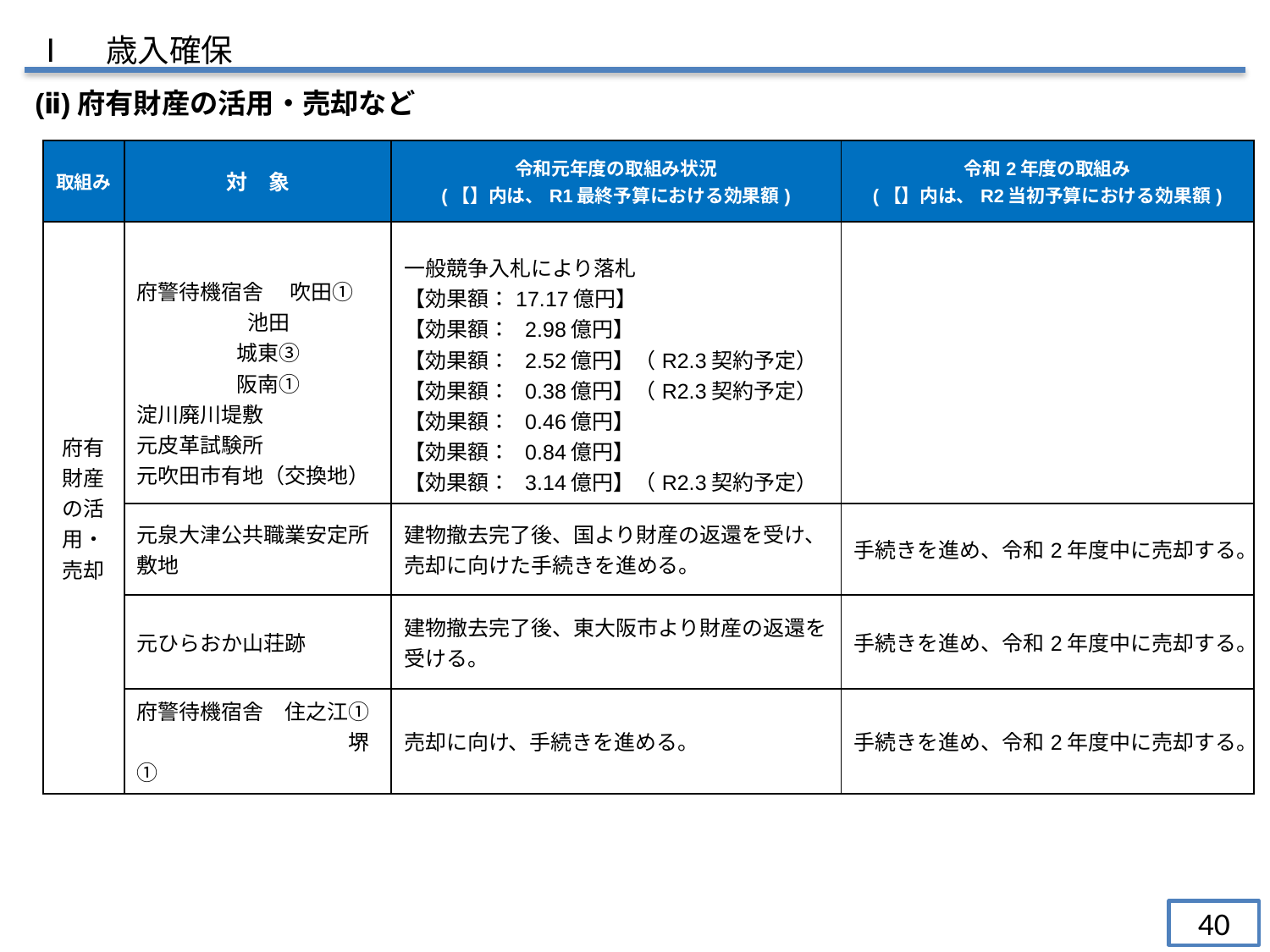

Ⅰ　歳入確保
(ⅱ)府有財産の活用・売却など
| 取組み | 対　象 | 令和元年度の取組み状況 (【】内は、R1最終予算における効果額) | 令和2年度の取組み (【】内は、R2当初予算における効果額) |
| --- | --- | --- | --- |
| 府有財産の活用・売却 | 府警待機宿舎　 吹田① 　 池田 城東③ 阪南① 淀川廃川堤敷 元皮革試験所 元吹田市有地（交換地） | 一般競争入札により落札　 【効果額：17.17億円】 【効果額： 2.98億円】 【効果額： 2.52億円】（R2.3契約予定） 【効果額： 0.38億円】（R2.3契約予定） 【効果額： 0.46億円】 【効果額： 0.84億円】 【効果額： 3.14億円】（R2.3契約予定） |  |
|  | 元泉大津公共職業安定所敷地 | 建物撤去完了後、国より財産の返還を受け、売却に向けた手続きを進める。 | 手続きを進め、令和2年度中に売却する。 |
|  | 元ひらおか山荘跡 | 建物撤去完了後、東大阪市より財産の返還を受ける。 | 手続きを進め、令和2年度中に売却する。 |
|  | 府警待機宿舎　住之江① 　　　　　　　　　　堺① | 売却に向け、手続きを進める。 | 手続きを進め、令和2年度中に売却する。 |
40